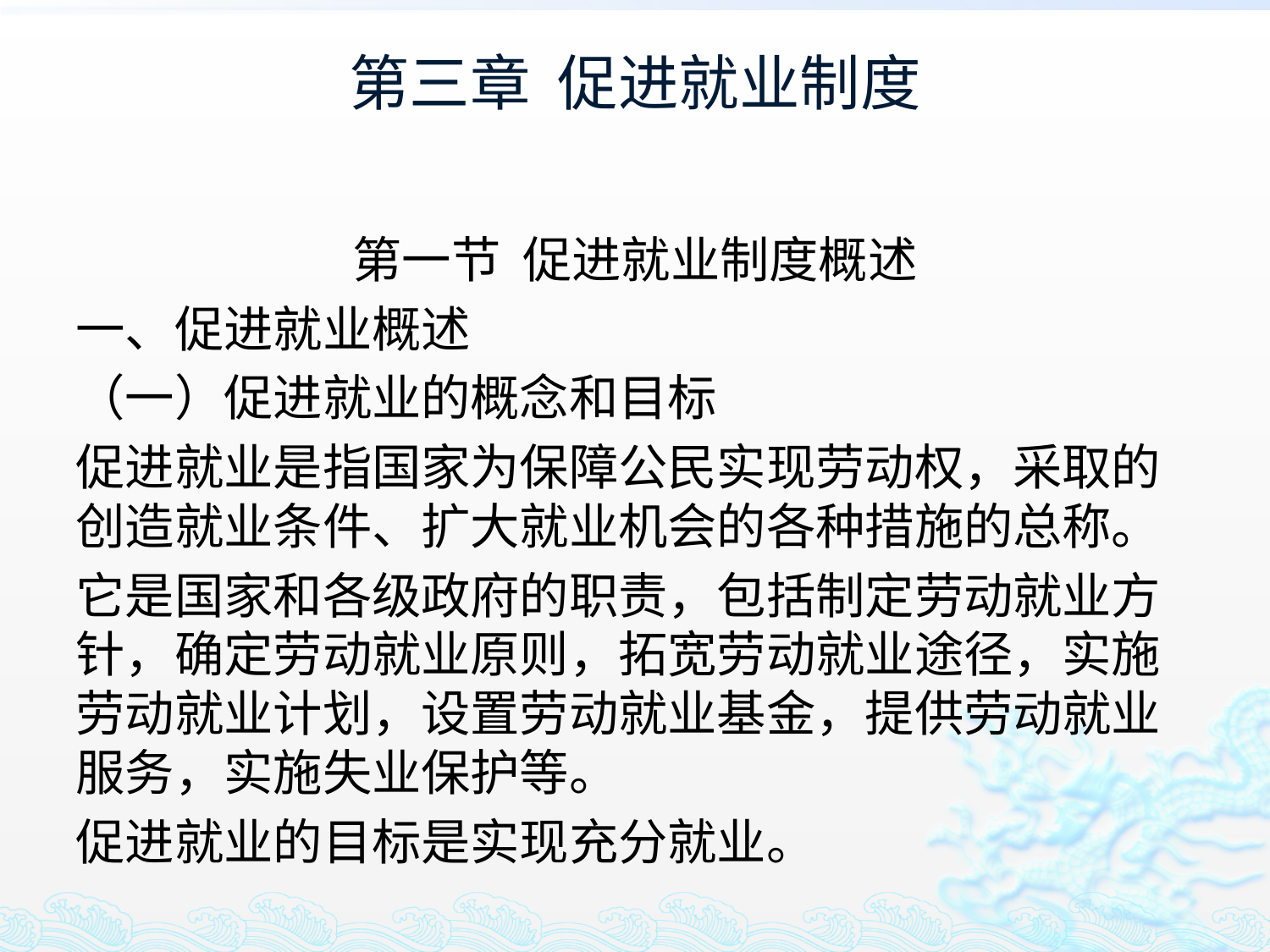

# 第三章  促进就业制度
第一节  促进就业制度概述
一、促进就业概述
（一）促进就业的概念和目标
促进就业是指国家为保障公民实现劳动权，采取的创造就业条件、扩大就业机会的各种措施的总称。
它是国家和各级政府的职责，包括制定劳动就业方针，确定劳动就业原则，拓宽劳动就业途径，实施劳动就业计划，设置劳动就业基金，提供劳动就业服务，实施失业保护等。
促进就业的目标是实现充分就业。